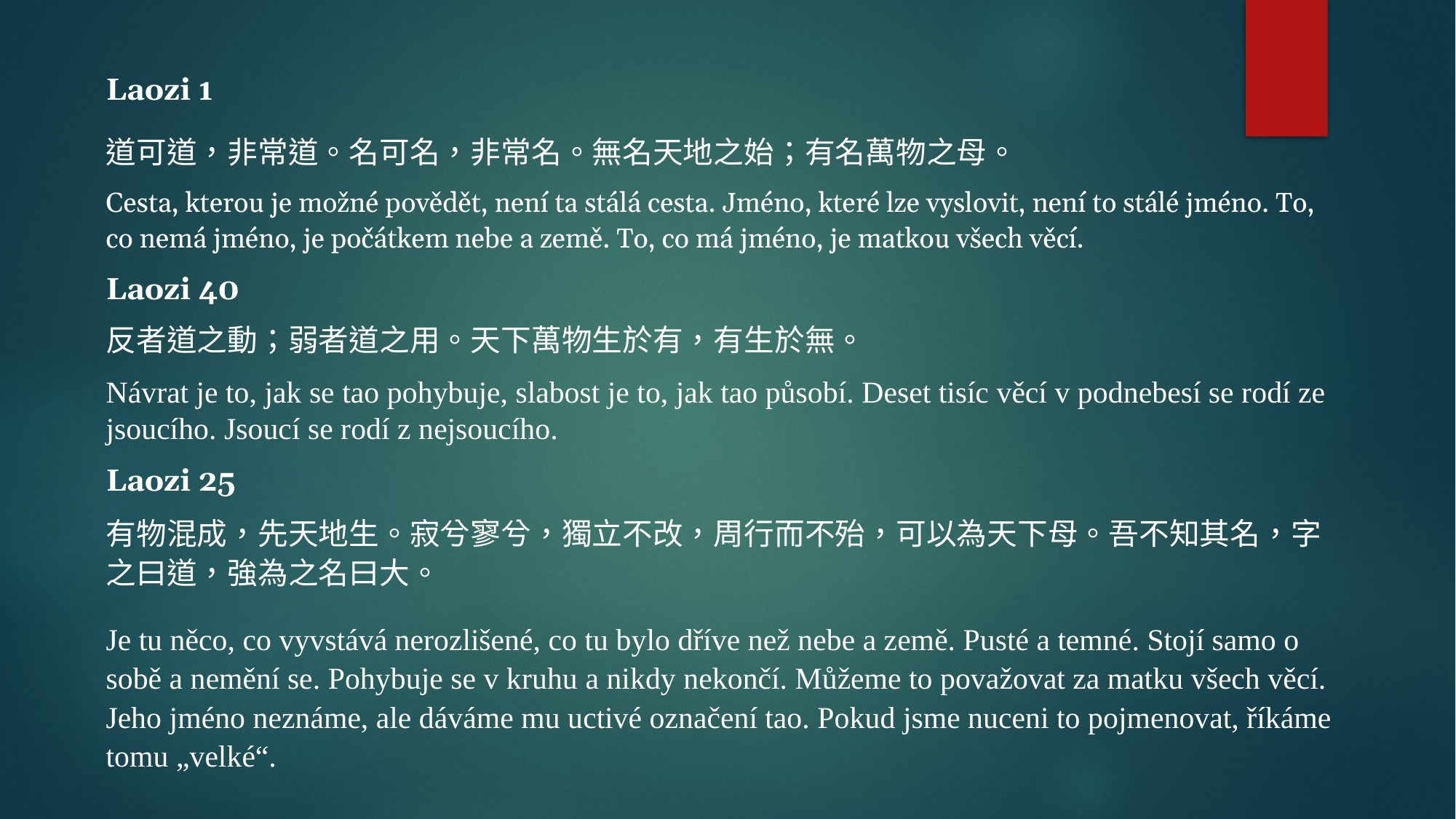

Laozi 1
道可道，非常道。名可名，非常名。無名天地之始；有名萬物之母。
Cesta, kterou je možné povědět, není ta stálá cesta. Jméno, které lze vyslovit, není to stálé jméno. To, co nemá jméno, je počátkem nebe a země. To, co má jméno, je matkou všech věcí.
Laozi 40
反者道之動；弱者道之用。天下萬物生於有，有生於無。
Návrat je to, jak se tao pohybuje, slabost je to, jak tao působí. Deset tisíc věcí v podnebesí se rodí ze jsoucího. Jsoucí se rodí z nejsoucího.
Laozi 25
有物混成，先天地生。寂兮寥兮，獨立不改，周行而不殆，可以為天下母。吾不知其名，字之曰道，強為之名曰大。
Je tu něco, co vyvstává nerozlišené, co tu bylo dříve než nebe a země. Pusté a temné. Stojí samo o sobě a nemění se. Pohybuje se v kruhu a nikdy nekončí. Můžeme to považovat za matku všech věcí. Jeho jméno neznáme, ale dáváme mu uctivé označení tao. Pokud jsme nuceni to pojmenovat, říkáme tomu „velké“.